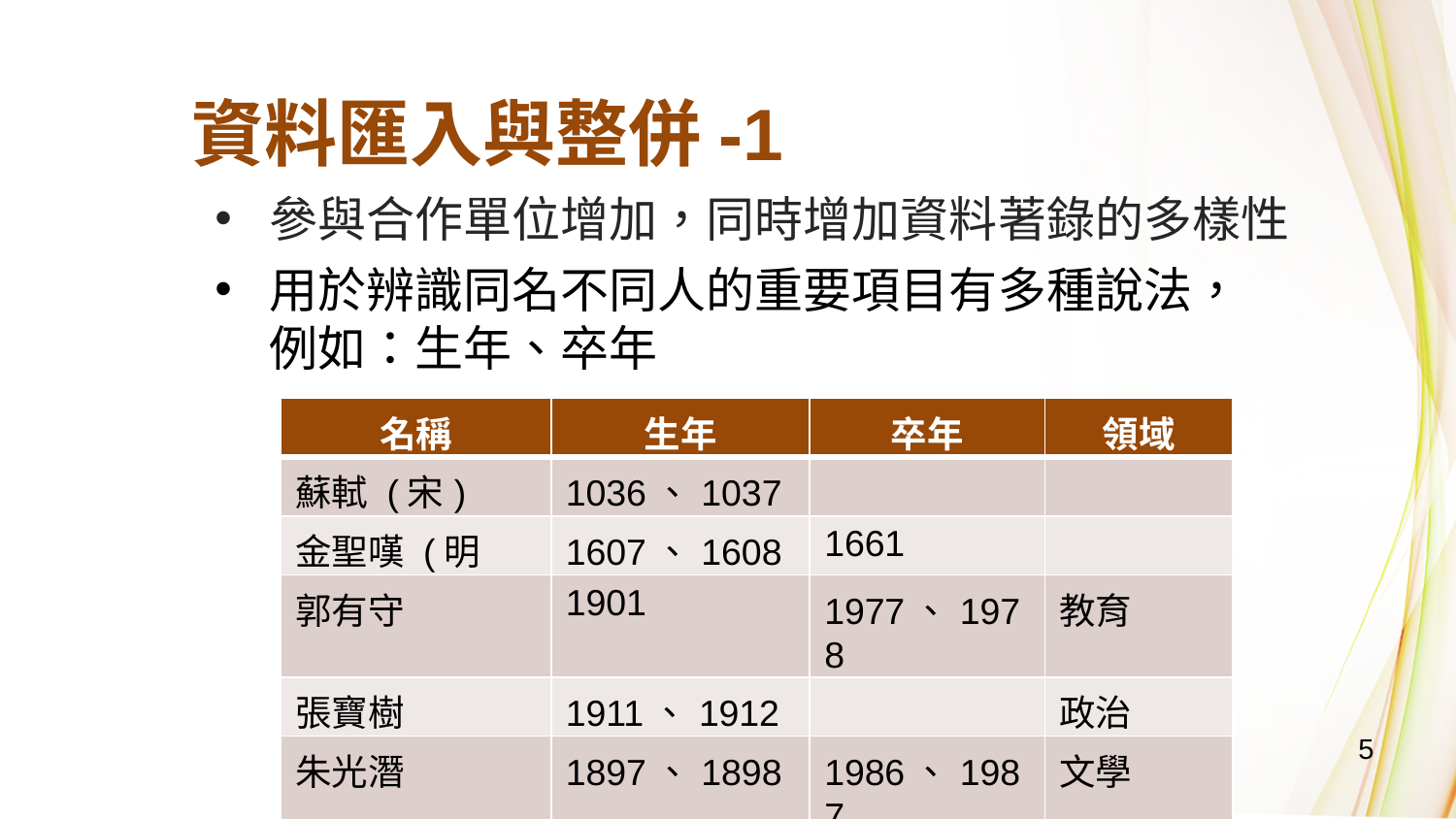

資料匯入與整併-1
參與合作單位增加，同時增加資料著錄的多樣性
用於辨識同名不同人的重要項目有多種說法，
例如：生年、卒年
| 名稱 | 生年 | 卒年 | 領域 |
| --- | --- | --- | --- |
| 蘇軾 (宋) | 1036、1037 |  |  |
| 金聖嘆 (明末) | 1607、1608 | 1661 |  |
| 郭有守 | 1901 | 1977、1978 | 教育 |
| 張寶樹 | 1911、1912 |  | 政治 |
| 朱光潛 | 1897、1898 | 1986、1987 | 文學 |
5